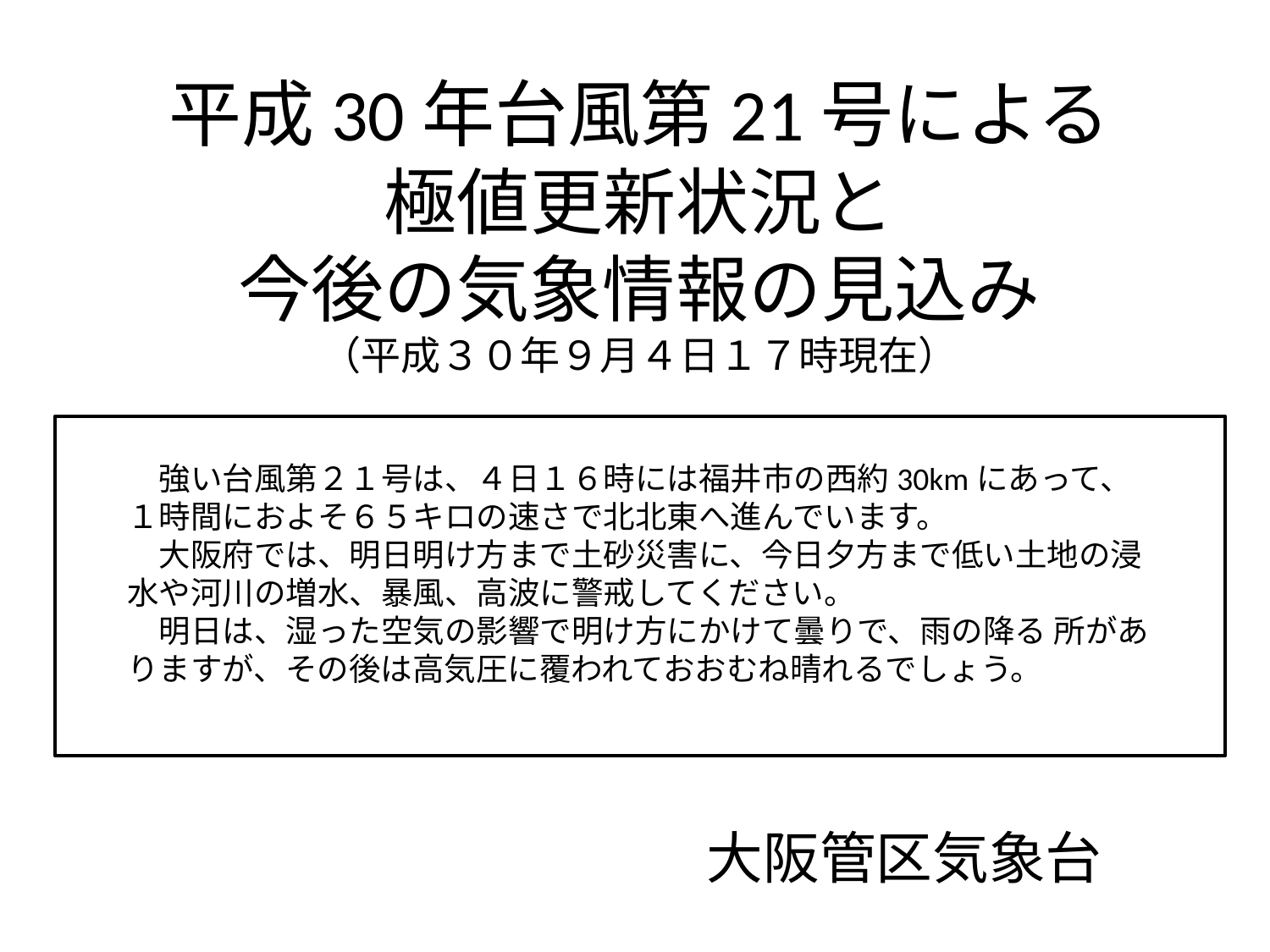

# 平成30年台風第21号による 極値更新状況と 今後の気象情報の見込み （平成３０年９月４日１７時現在）

　強い台風第２１号は、４日１６時には福井市の西約30kmにあって、１時間におよそ６５キロの速さで北北東へ進んでいます。
　大阪府では、明日明け方まで土砂災害に、今日夕方まで低い土地の浸水や河川の増水、暴風、高波に警戒してください。
　明日は、湿った空気の影響で明け方にかけて曇りで、雨の降る 所がありますが、その後は高気圧に覆われておおむね晴れるでしょう。
大阪管区気象台